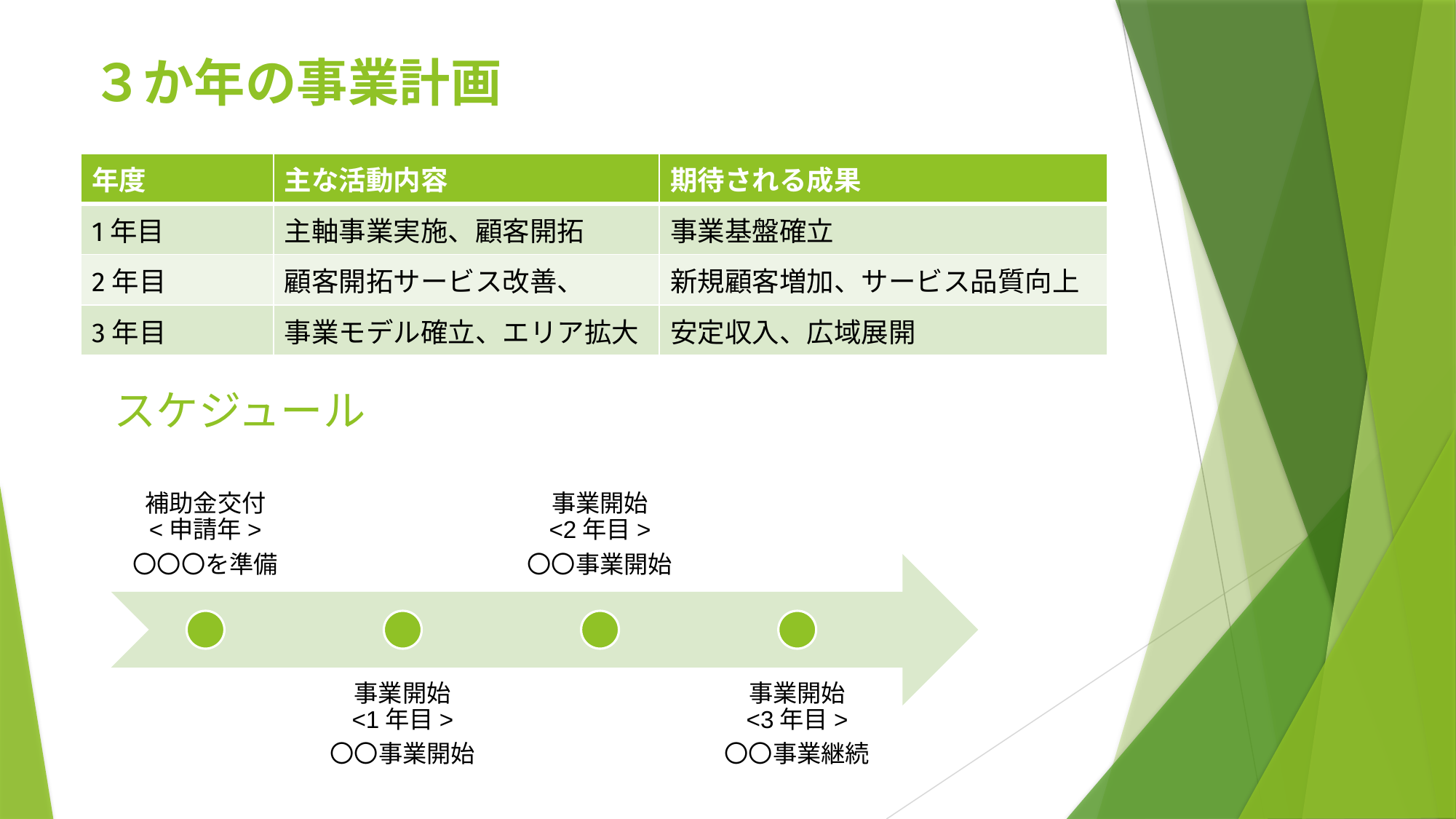

# ３か年の事業計画
| 年度 | 主な活動内容 | 期待される成果 |
| --- | --- | --- |
| 1年目 | 主軸事業実施、顧客開拓 | 事業基盤確立 |
| 2年目 | 顧客開拓サービス改善、 | 新規顧客増加、サービス品質向上 |
| 3年目 | 事業モデル確立、エリア拡大 | 安定収入、広域展開 |
スケジュール
補助金交付
<申請年>
〇〇〇を準備
事業開始
<1年目>
〇〇事業開始
事業開始
<2年目>
〇〇事業開始
事業開始
<3年目>
〇〇事業継続